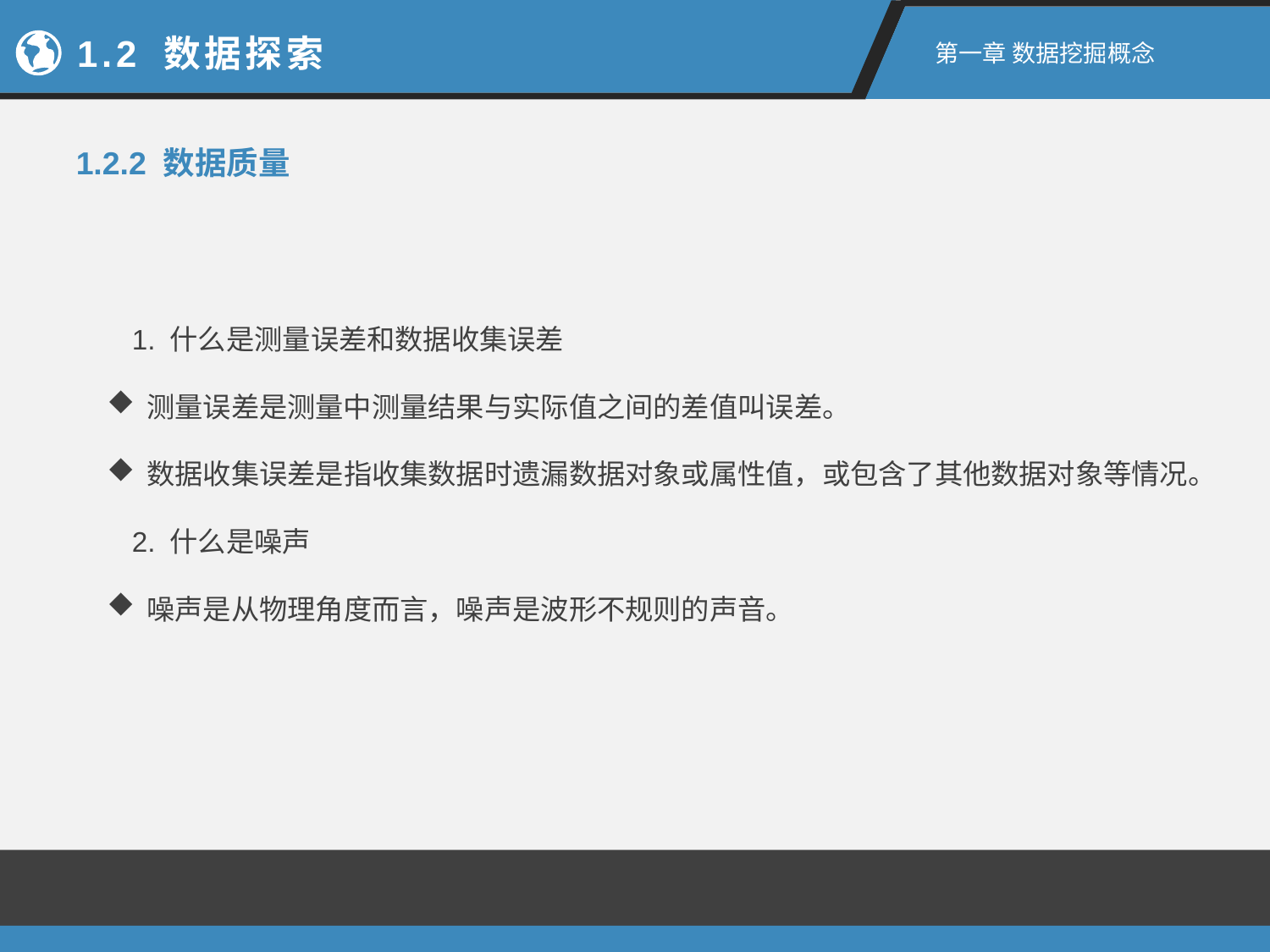

1.2 数据探索

第一章 数据挖掘概念
1.2.2 数据质量
1. 什么是测量误差和数据收集误差
测量误差是测量中测量结果与实际值之间的差值叫误差。
数据收集误差是指收集数据时遗漏数据对象或属性值，或包含了其他数据对象等情况。
2. 什么是噪声
噪声是从物理角度而言，噪声是波形不规则的声音。